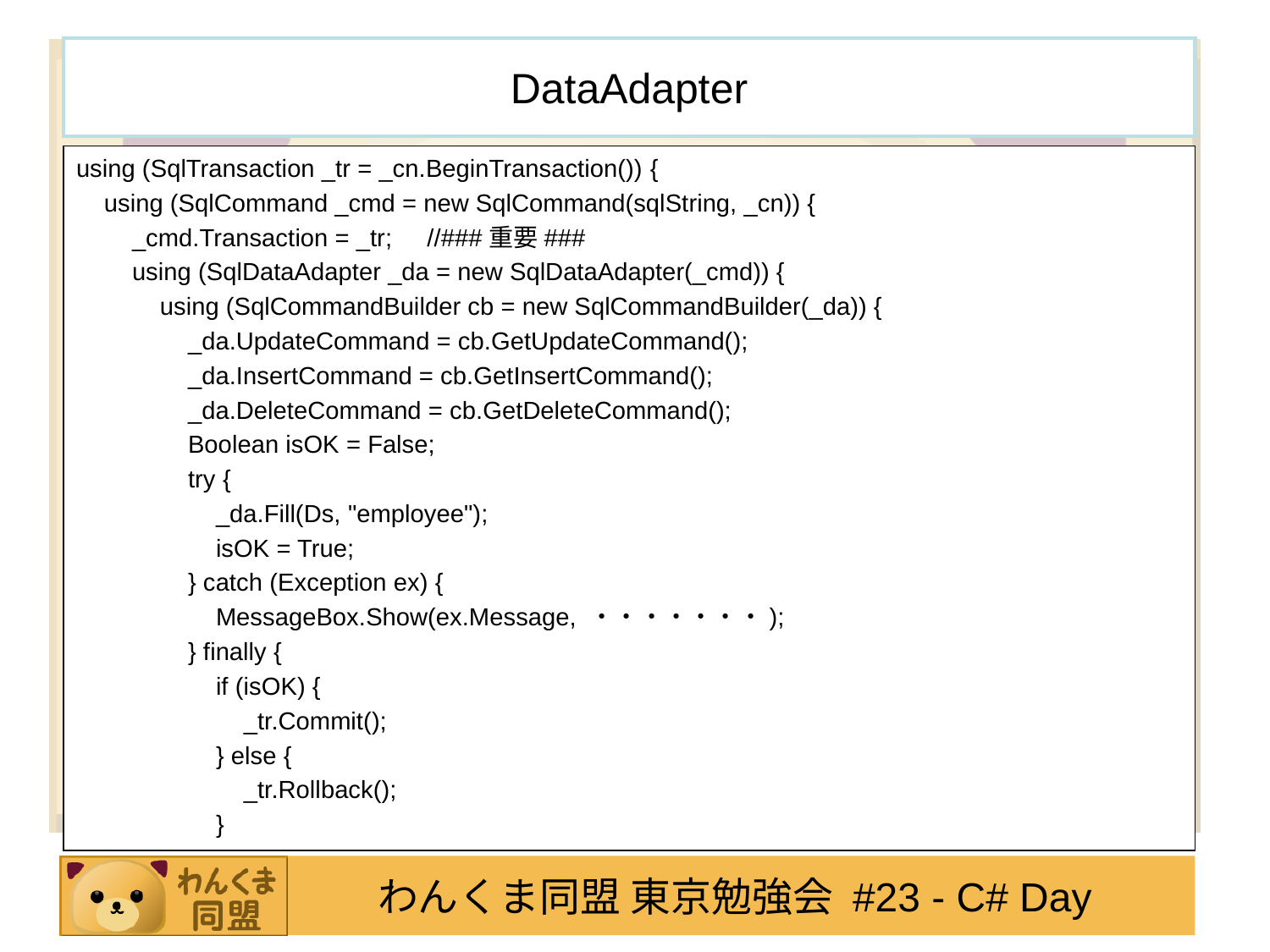

# DataAdapter
using (SqlTransaction _tr = _cn.BeginTransaction()) {
    using (SqlCommand _cmd = new SqlCommand(sqlString, _cn)) {
        _cmd.Transaction = _tr;     //###重要###
        using (SqlDataAdapter _da = new SqlDataAdapter(_cmd)) {
            using (SqlCommandBuilder cb = new SqlCommandBuilder(_da)) {
                _da.UpdateCommand = cb.GetUpdateCommand();
                _da.InsertCommand = cb.GetInsertCommand();
                _da.DeleteCommand = cb.GetDeleteCommand();
                Boolean isOK = False;
                try {
                    _da.Fill(Ds, "employee");
                    isOK = True;
                } catch (Exception ex) {
                    MessageBox.Show(ex.Message, ・・・・・・・);
                } finally {
                    if (isOK) {
                        _tr.Commit();
                    } else {
                        _tr.Rollback();
                    }